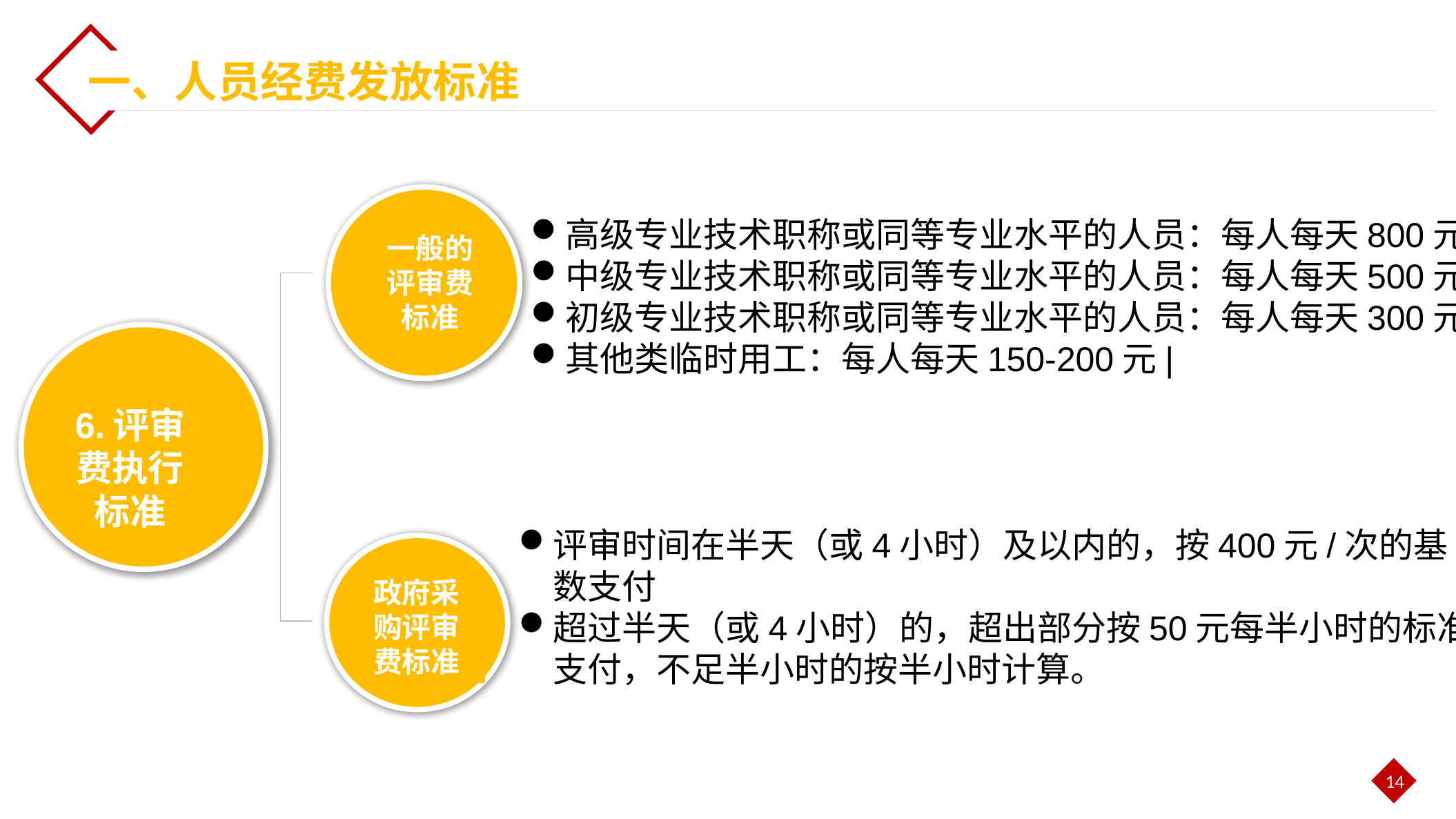

一、人员经费发放标准

一般的评审费标准
高级专业技术职称或同等专业水平的人员：每人每天800元
中级专业技术职称或同等专业水平的人员：每人每天500元
初级专业技术职称或同等专业水平的人员：每人每天300元
其他类临时用工：每人每天150-200元|

6.评审费执行标准
评审时间在半天（或4小时）及以内的，按400元/次的基数支付
超过半天（或4小时）的，超出部分按50元每半小时的标准支付，不足半小时的按半小时计算。

政府采购评审费标准